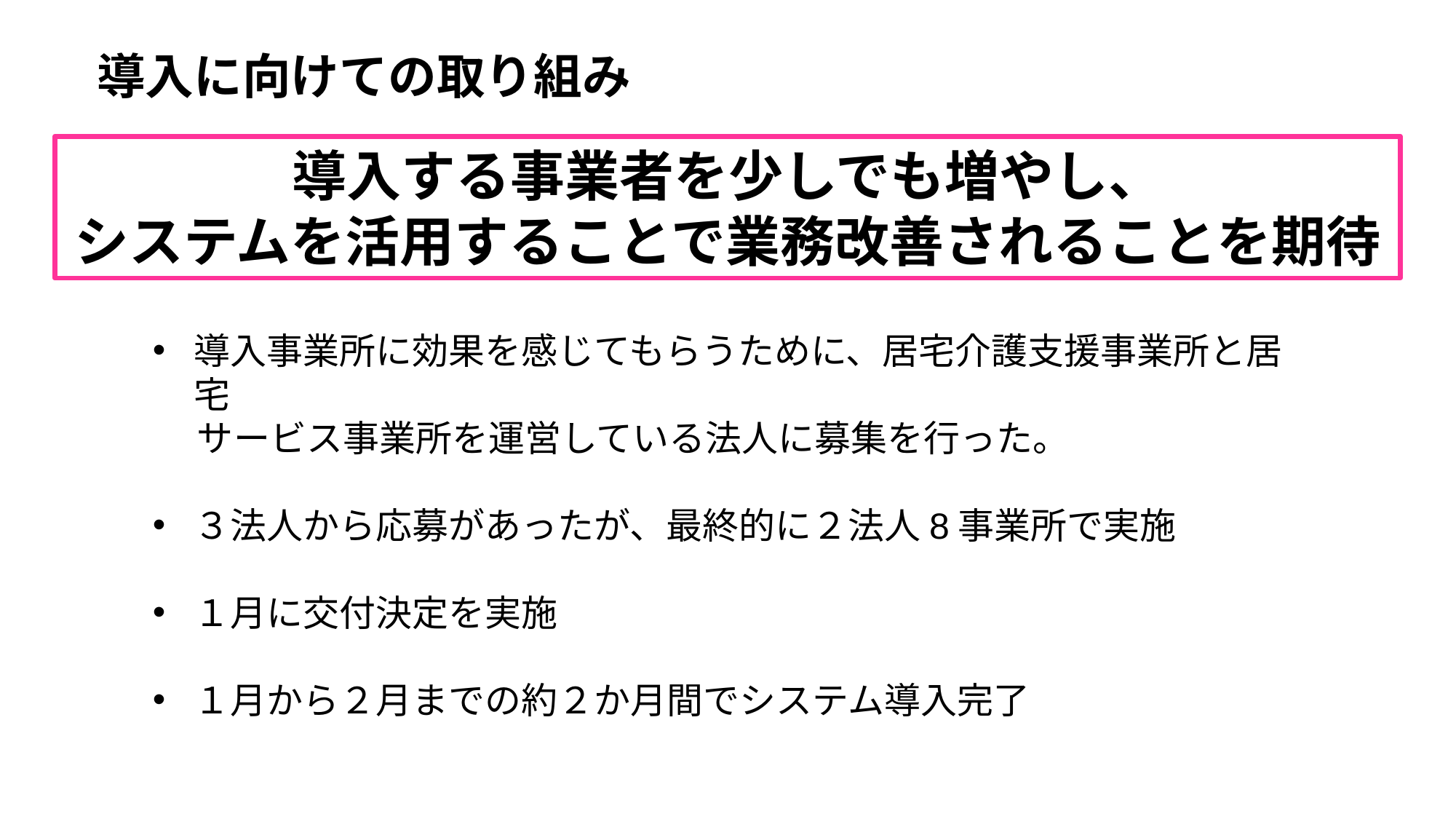

導入に向けての取り組み
導入する事業者を少しでも増やし、
システムを活用することで業務改善されることを期待
導入事業所に効果を感じてもらうために、居宅介護支援事業所と居宅
　 サービス事業所を運営している法人に募集を行った。

３法人から応募があったが、最終的に２法人8事業所で実施

１月に交付決定を実施

１月から２月までの約２か月間でシステム導入完了